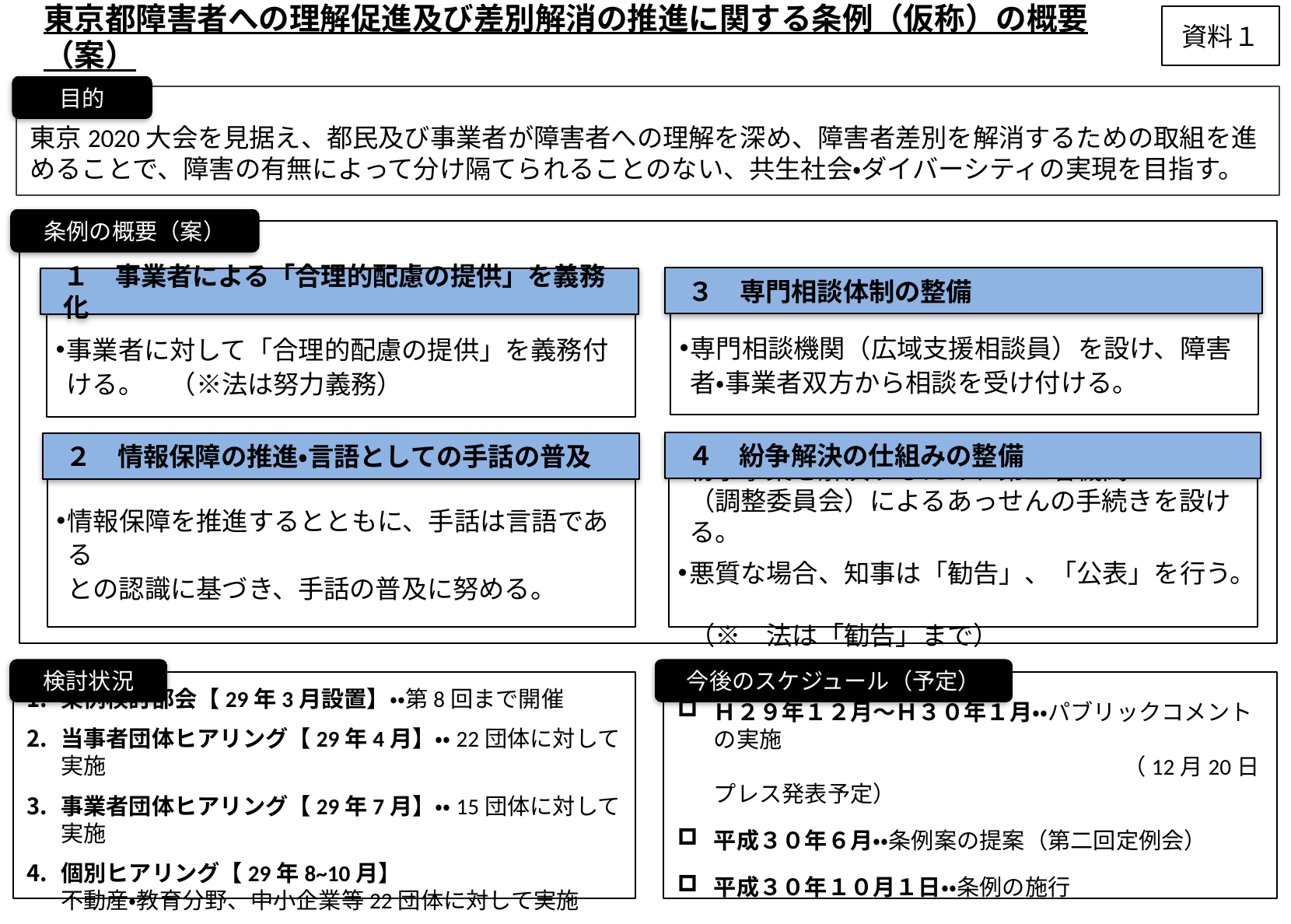

東京都障害者への理解促進及び差別解消の推進に関する条例（仮称）の概要（案）
資料１
目的
東京2020大会を見据え、都民及び事業者が障害者への理解を深め、障害者差別を解消するための取組を進めることで、障害の有無によって分け隔てられることのない、共生社会・ダイバーシティの実現を目指す。
条例の概要（案）

３　専門相談体制の整備
１　事業者による「合理的配慮の提供」を義務化
専門相談機関（広域支援相談員）を設け、障害者・事業者双方から相談を受け付ける。
事業者に対して「合理的配慮の提供」を義務付ける。　（※法は努力義務）
４　紛争解決の仕組みの整備
２　情報保障の推進・言語としての手話の普及
紛争事案を解決するため、第三者機関
（調整委員会）によるあっせんの手続きを設ける。
悪質な場合、知事は「勧告」、「公表」を行う。
（※　法は「勧告」まで）
情報保障を推進するとともに、手話は言語である
との認識に基づき、手話の普及に努める。
検討状況
今後のスケジュール（予定）
条例検討部会【29年3月設置】・・第8回まで開催
当事者団体ヒアリング【29年4月】・・22団体に対して実施
事業者団体ヒアリング【29年7月】・・15団体に対して実施
個別ヒアリング【29年8~10月】
不動産・教育分野、中小企業等22団体に対して実施
Ｈ２９年１２月～Ｈ３０年１月・・パブリックコメントの実施
　　　　　　　　　　　　　　　　　　（12月20日プレス発表予定）
平成３０年６月・・条例案の提案（第二回定例会）
平成３０年１０月１日・・条例の施行